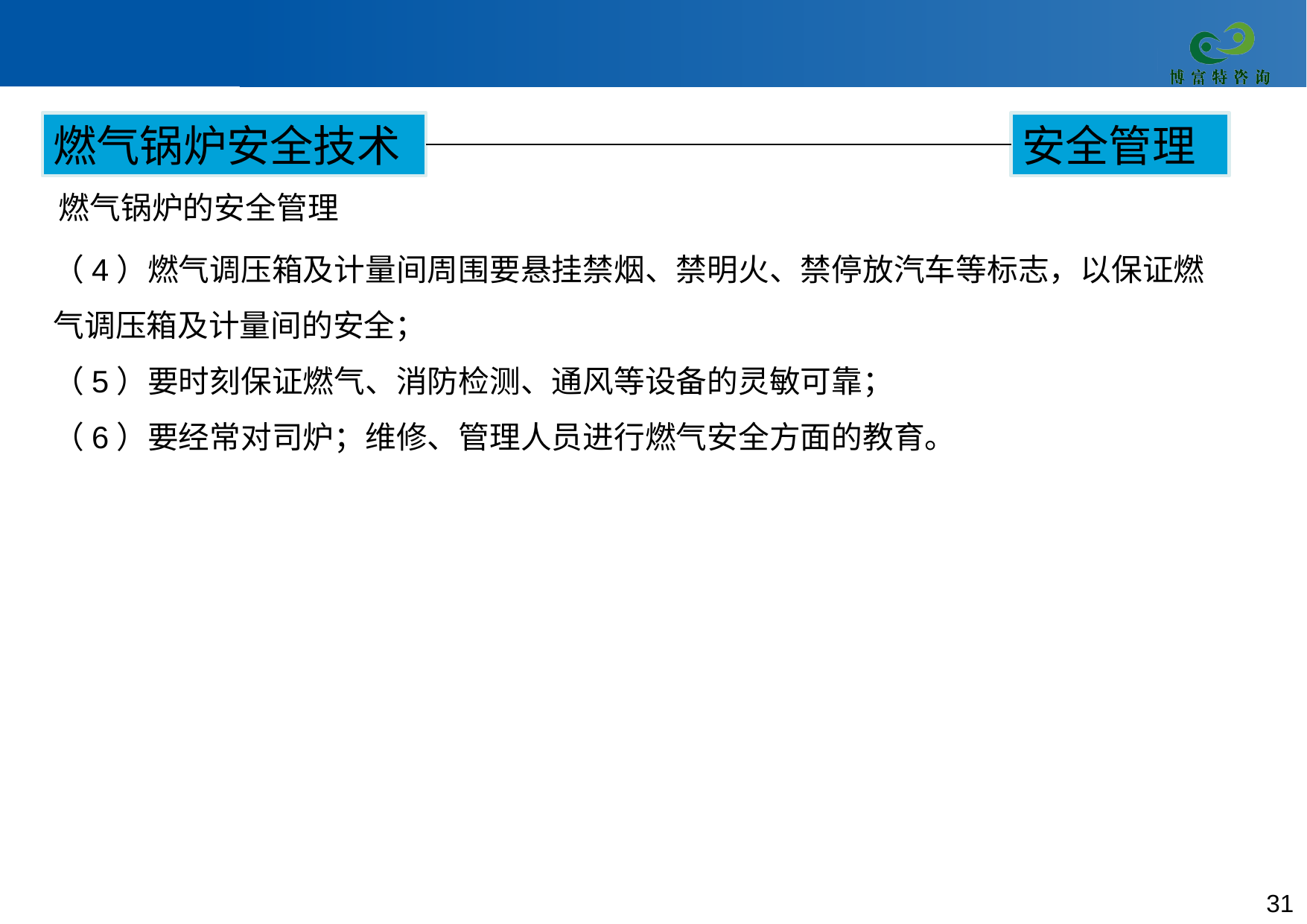

燃气锅炉安全技术
安全管理
 燃气锅炉的安全管理
（4）燃气调压箱及计量间周围要悬挂禁烟、禁明火、禁停放汽车等标志，以保证燃气调压箱及计量间的安全；
（5）要时刻保证燃气、消防检测、通风等设备的灵敏可靠；
（6）要经常对司炉；维修、管理人员进行燃气安全方面的教育。